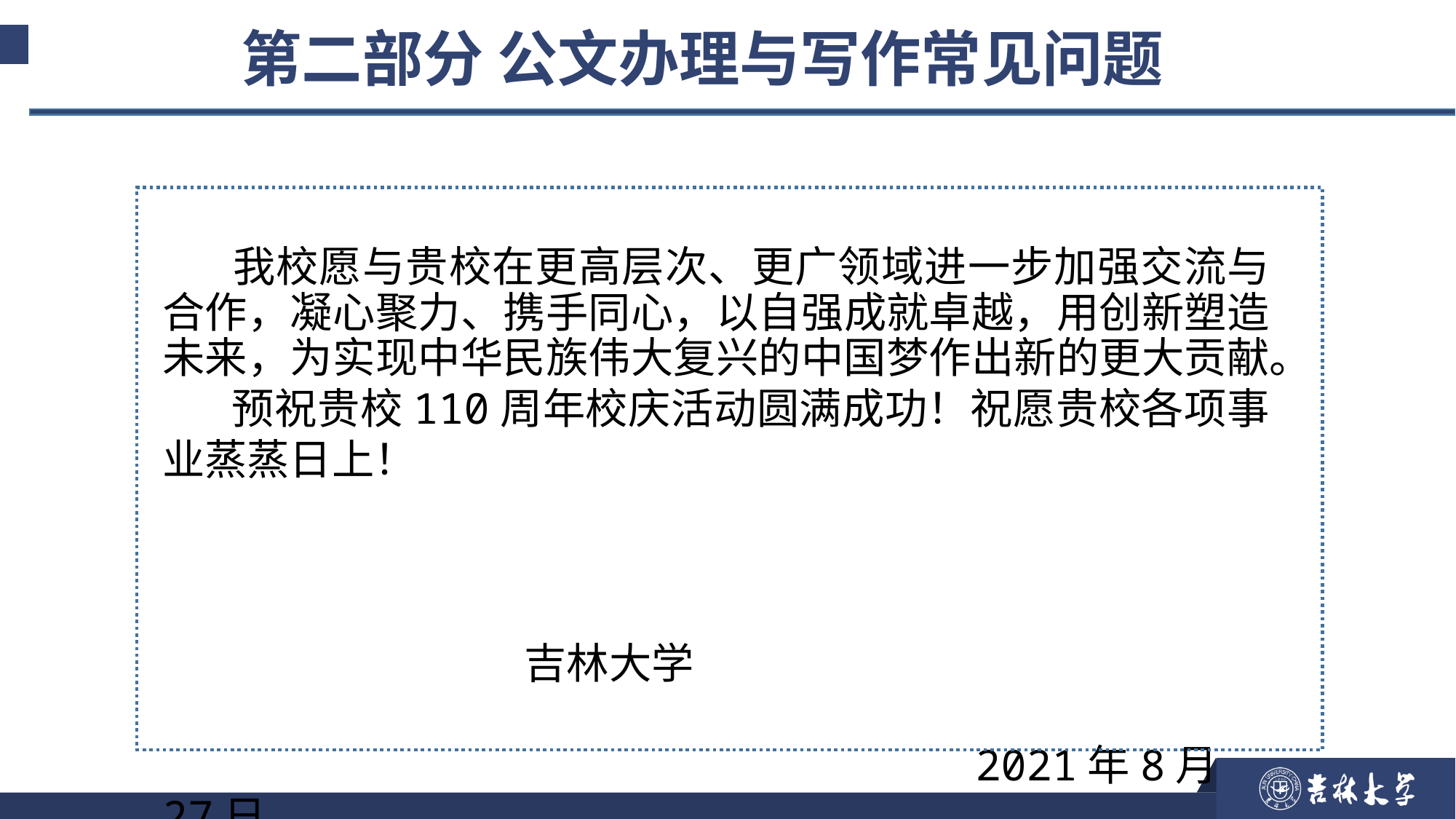

第二部分 公文办理与写作常见问题

 我校愿与贵校在更高层次、更广领域进一步加强交流与合作，凝心聚力、携手同心，以自强成就卓越，用创新塑造未来，为实现中华民族伟大复兴的中国梦作出新的更大贡献。
 预祝贵校110周年校庆活动圆满成功！祝愿贵校各项事业蒸蒸日上！

                                吉林大学
                              2021年8月27日